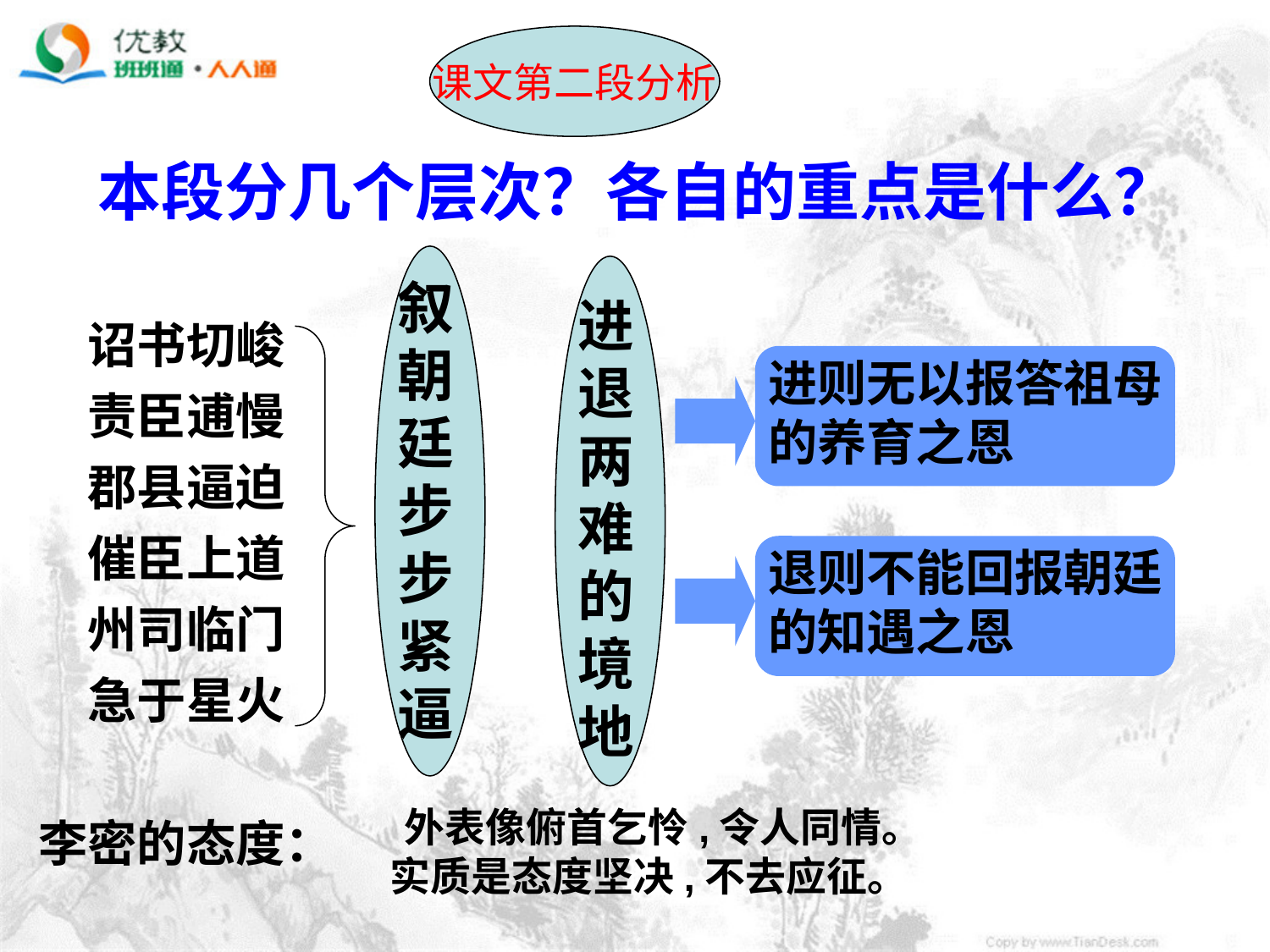

课文第二段分析
本段分几个层次？各自的重点是什么？

进
退
两
难
的
境
地

叙
朝
廷
步步紧逼

诏书切峻
责臣逋慢
郡县逼迫
催臣上道
州司临门
急于星火

进则无以报答祖母
的养育之恩

退则不能回报朝廷
的知遇之恩

	外表像俯首乞怜,令人同情。
           实质是态度坚决,不去应征。
李密的态度：